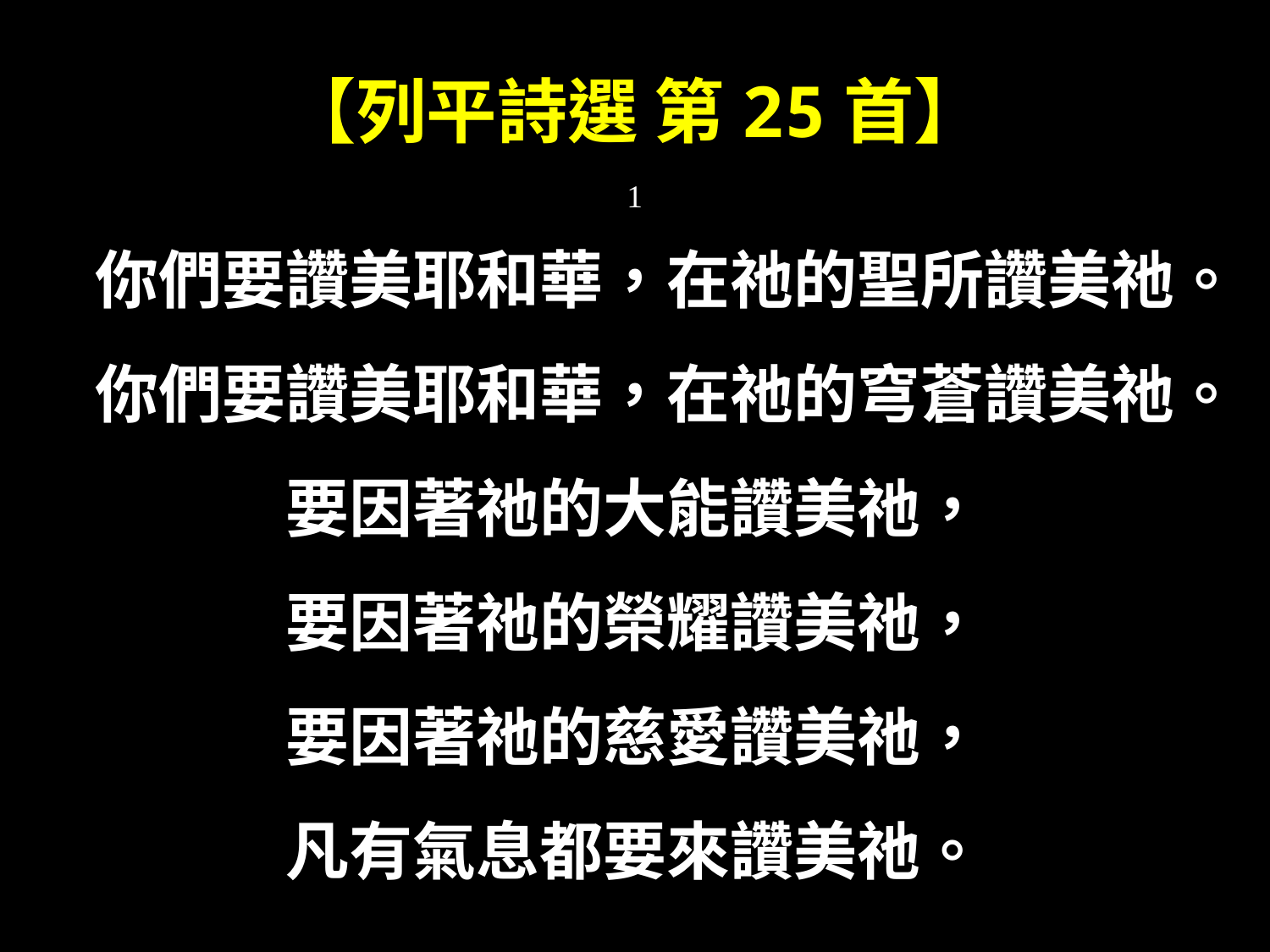

# 【列平詩選 第25首】
1
你們要讚美耶和華，在祂的聖所讚美祂。
你們要讚美耶和華，在祂的穹蒼讚美祂。
要因著祂的大能讚美祂，
要因著祂的榮耀讚美祂，
要因著祂的慈愛讚美祂，
凡有氣息都要來讚美祂。